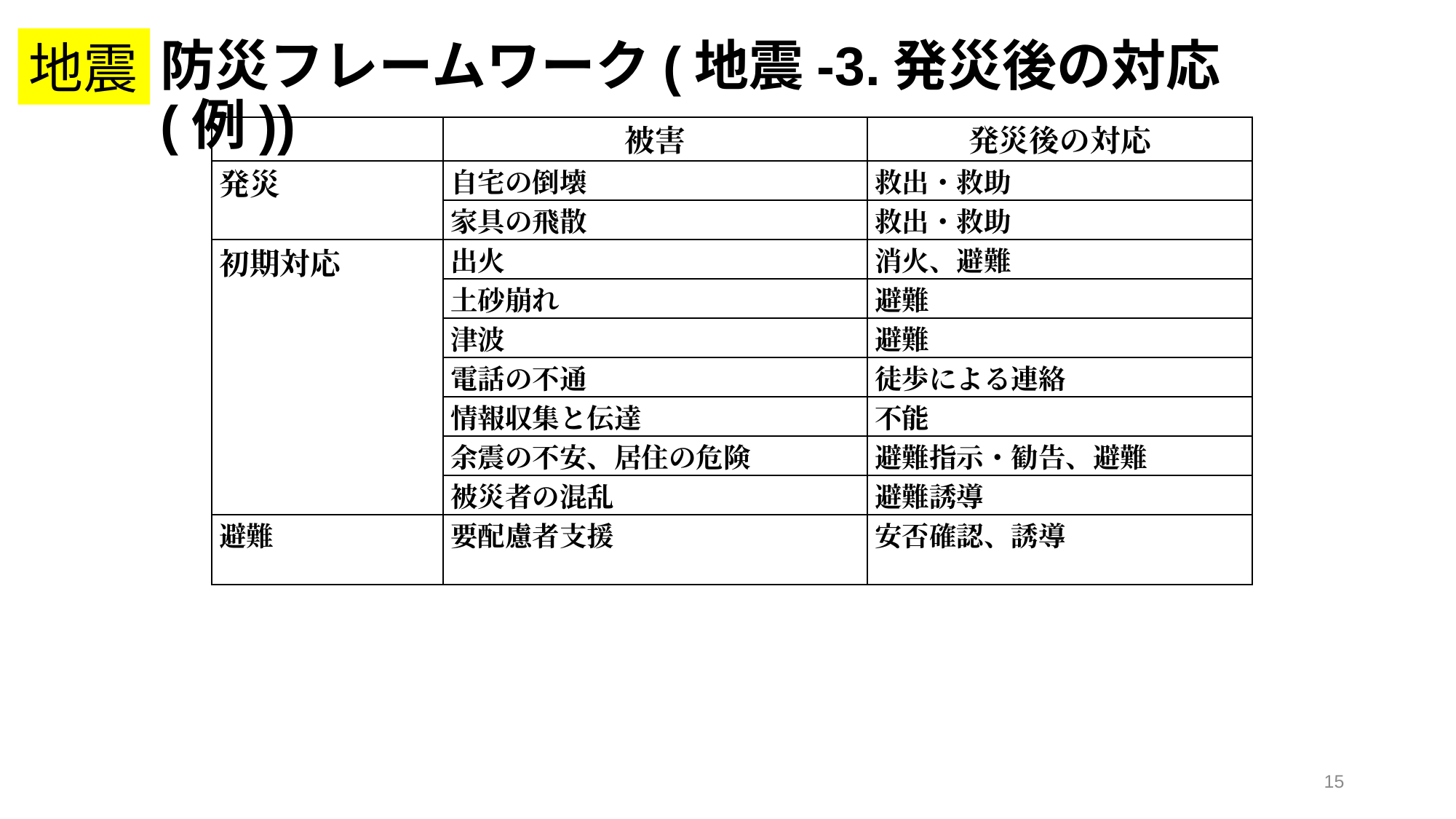

地震
防災フレームワーク(地震-3.発災後の対応(例))
|  | 被害 | 発災後の対応 |
| --- | --- | --- |
| 発災 | 自宅の倒壊 | 救出・救助 |
|  | 家具の飛散 | 救出・救助 |
| 初期対応 | 出火 | 消火、避難 |
|  | 土砂崩れ | 避難 |
|  | 津波 | 避難 |
|  | 電話の不通 | 徒歩による連絡 |
|  | 情報収集と伝達 | 不能 |
|  | 余震の不安、居住の危険 | 避難指示・勧告、避難 |
|  | 被災者の混乱 | 避難誘導 |
| 避難 | 要配慮者支援 | 安否確認、誘導 |
15